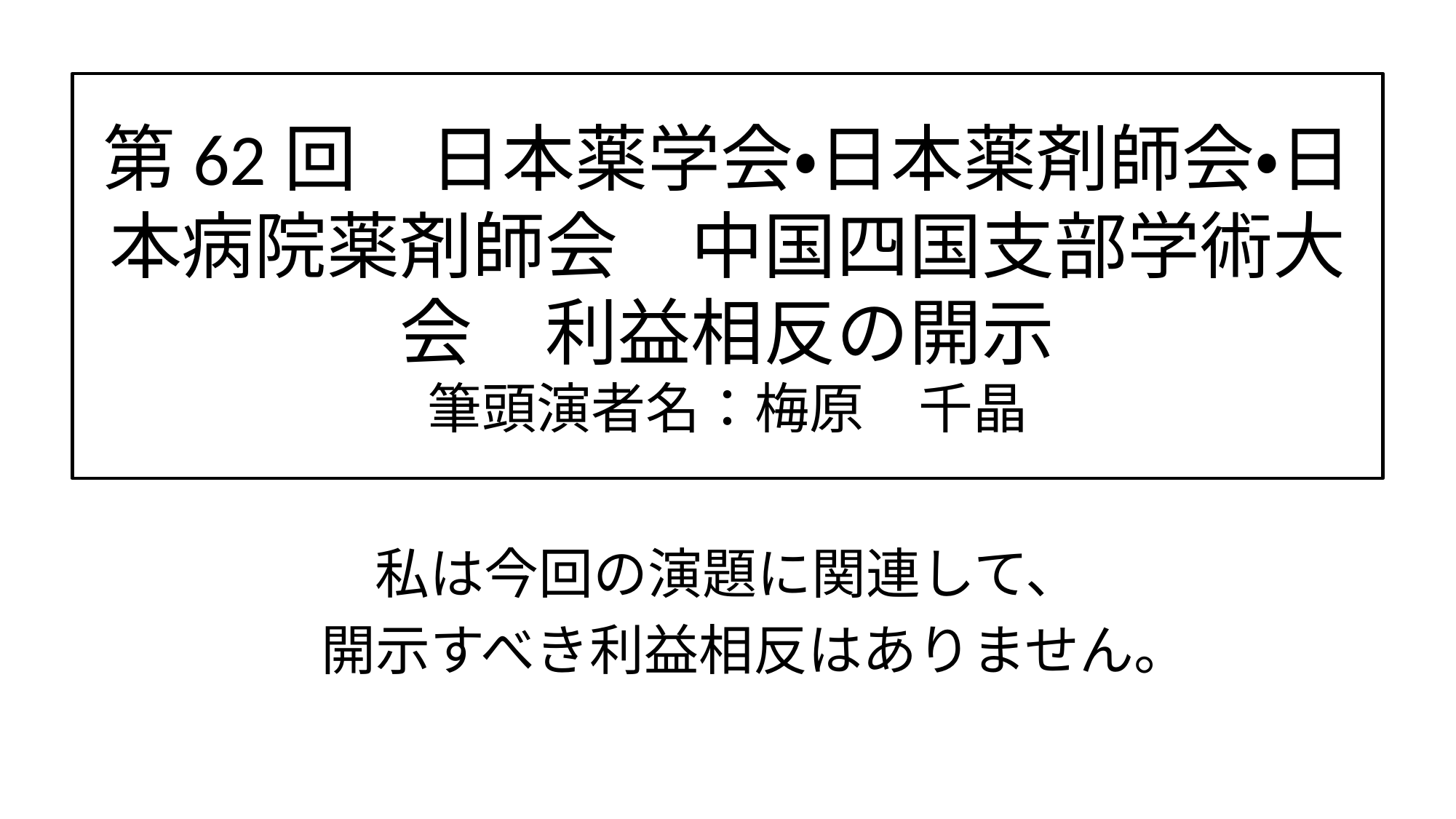

第62回　日本薬学会・日本薬剤師会・日本病院薬剤師会　中国四国支部学術大会　利益相反の開示
筆頭演者名：梅原　千晶

私は今回の演題に関連して、
開示すべき利益相反はありません。